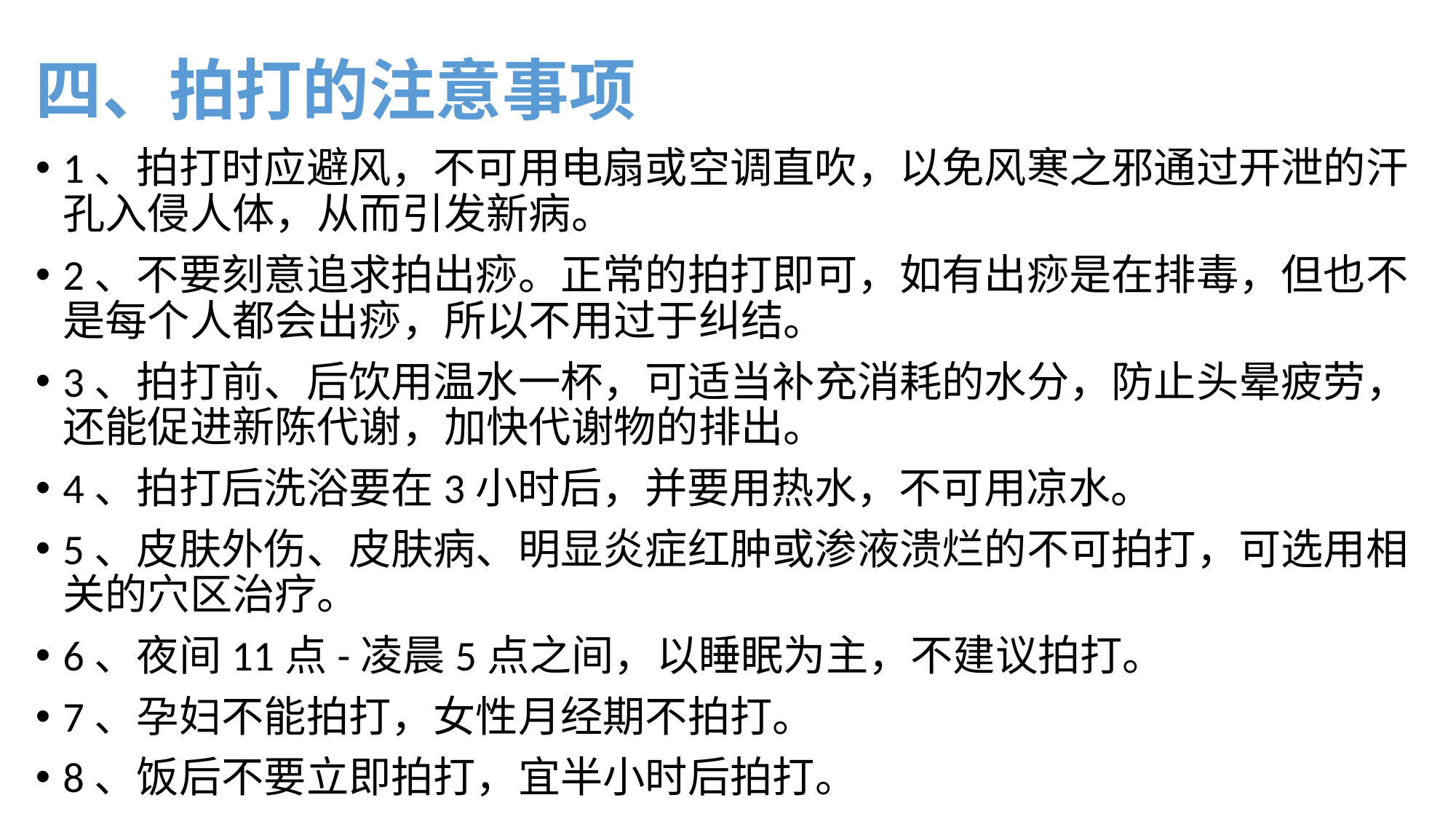

# 四、拍打的注意事项
1、拍打时应避风，不可用电扇或空调直吹，以免风寒之邪通过开泄的汗孔入侵人体，从而引发新病。
2、不要刻意追求拍出痧。正常的拍打即可，如有出痧是在排毒，但也不是每个人都会出痧，所以不用过于纠结。
3、拍打前、后饮用温水一杯，可适当补充消耗的水分，防止头晕疲劳，还能促进新陈代谢，加快代谢物的排出。
4、拍打后洗浴要在3小时后，并要用热水，不可用凉水。
5、皮肤外伤、皮肤病、明显炎症红肿或渗液溃烂的不可拍打，可选用相关的穴区治疗。
6、夜间11点-凌晨5点之间，以睡眠为主，不建议拍打。
7、孕妇不能拍打，女性月经期不拍打。
8、饭后不要立即拍打，宜半小时后拍打。